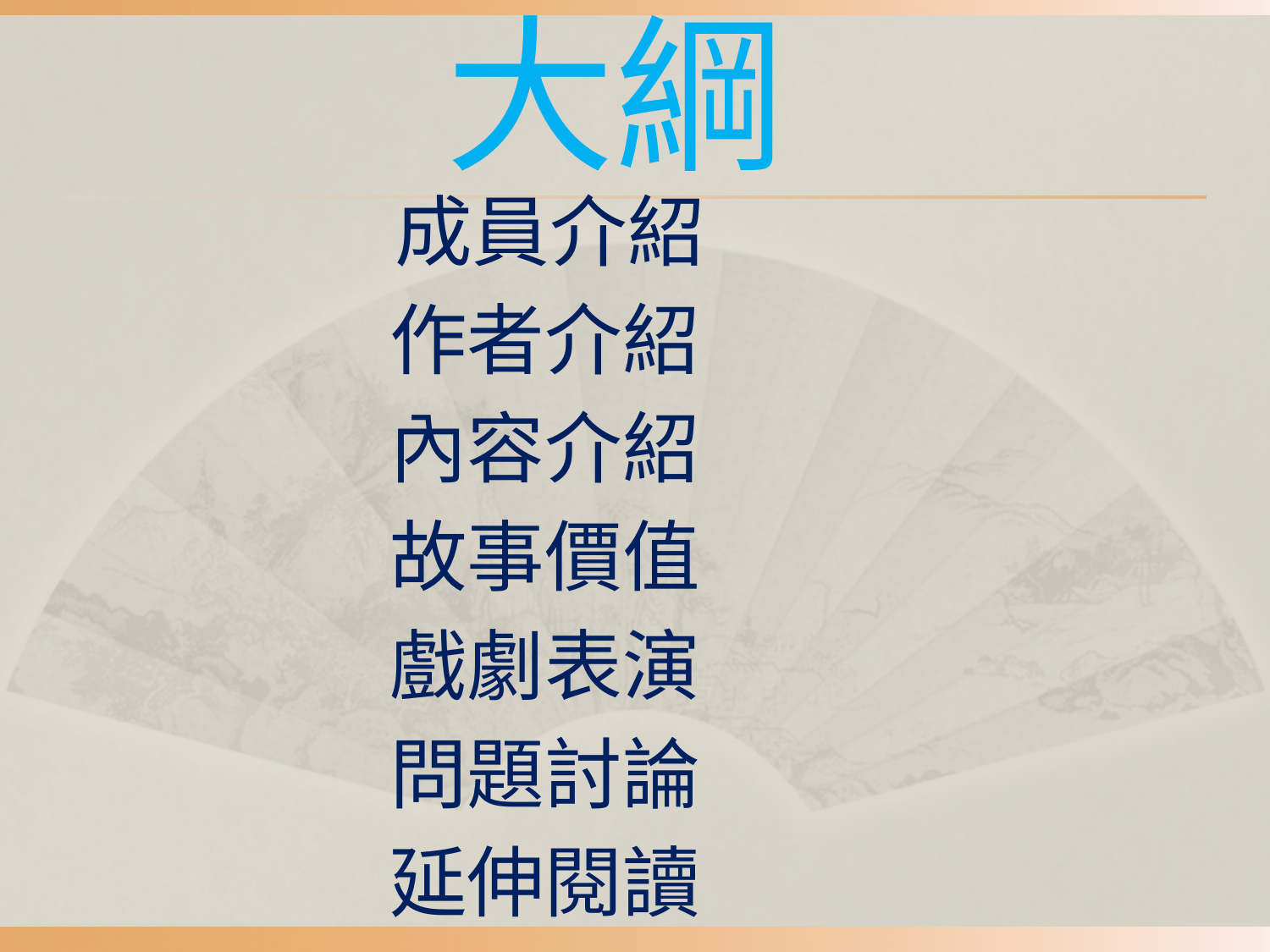

# 大綱
                   成員介紹
                 作者介紹
                 內容介紹
                 故事價值
                 戲劇表演
                 問題討論
                 延伸閱讀